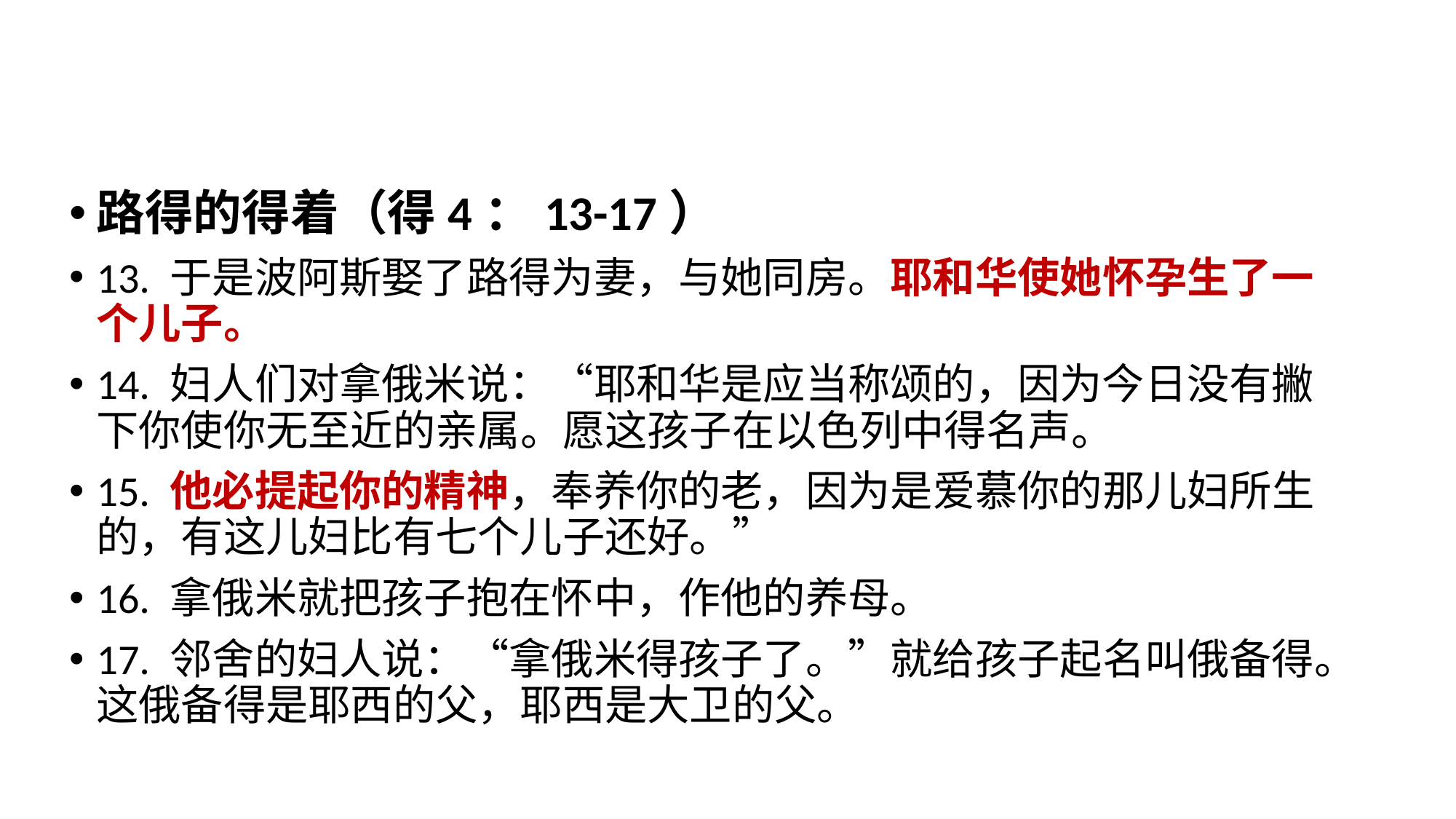

路得的得着（得4：13-17）
13. 于是波阿斯娶了路得为妻，与她同房。耶和华使她怀孕生了一个儿子。
14. 妇人们对拿俄米说：“耶和华是应当称颂的，因为今日没有撇下你使你无至近的亲属。愿这孩子在以色列中得名声。
15. 他必提起你的精神，奉养你的老，因为是爱慕你的那儿妇所生的，有这儿妇比有七个儿子还好。”
16. 拿俄米就把孩子抱在怀中，作他的养母。
17. 邻舍的妇人说：“拿俄米得孩子了。”就给孩子起名叫俄备得。这俄备得是耶西的父，耶西是大卫的父。